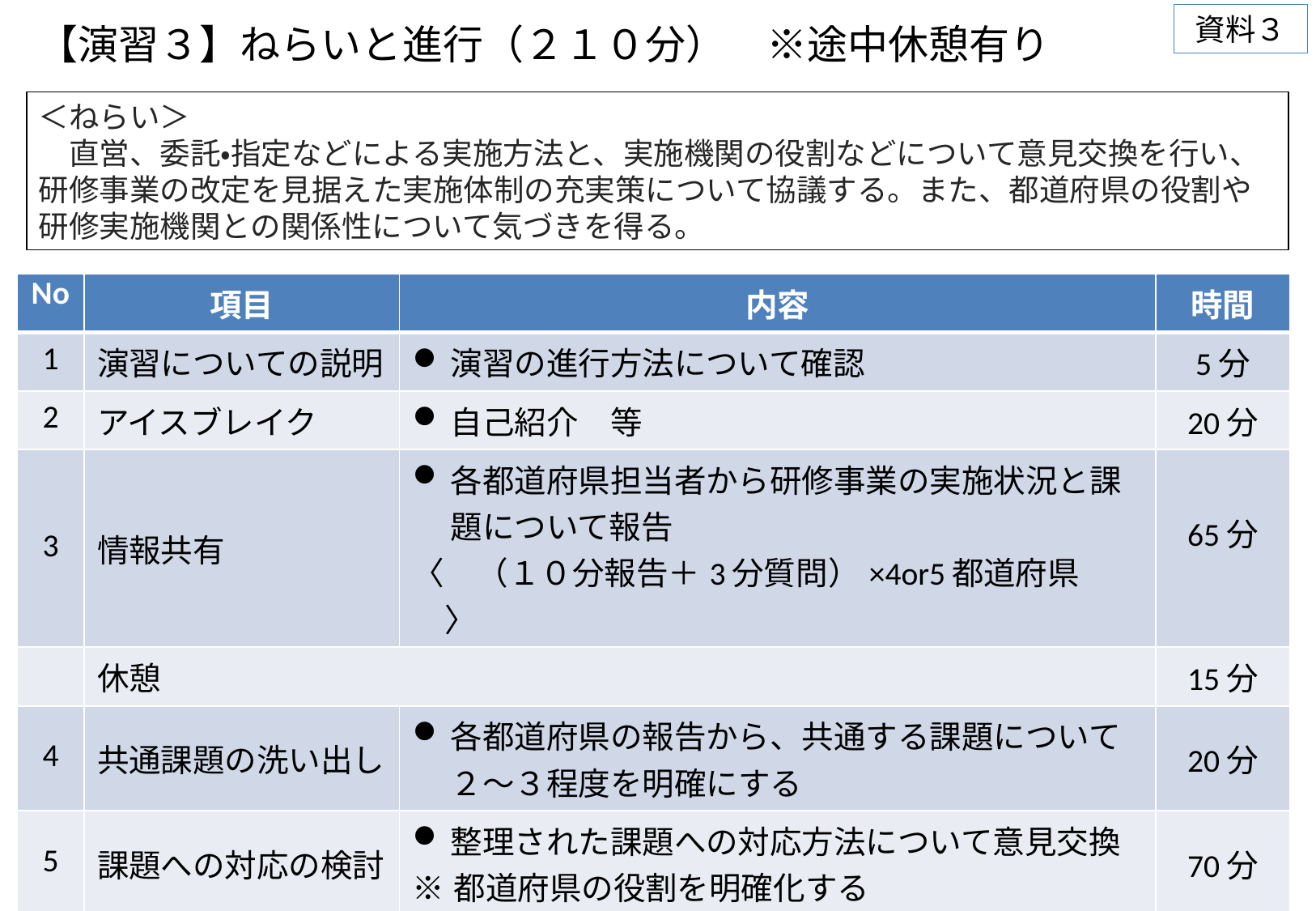

資料３
# 【演習３】ねらいと進行（２１０分）　※途中休憩有り
＜ねらい＞
　直営、委託・指定などによる実施方法と、実施機関の役割などについて意見交換を行い、研修事業の改定を見据えた実施体制の充実策について協議する。また、都道府県の役割や研修実施機関との関係性について気づきを得る。
| No | 項目 | 内容 | 時間 |
| --- | --- | --- | --- |
| 1 | 演習についての説明 | 演習の進行方法について確認 | 5分 |
| 2 | アイスブレイク | 自己紹介　等 | 20分 |
| 3 | 情報共有 | 各都道府県担当者から研修事業の実施状況と課題について報告 〈　（１０分報告＋3分質問）×4or5都道府県　〉 | 65分 |
|  | 休憩 |  | 15分 |
| 4 | 共通課題の洗い出し | 各都道府県の報告から、共通する課題について２～３程度を明確にする | 20分 |
| 5 | 課題への対応の検討 | 整理された課題への対応方法について意見交換 ※都道府県の役割を明確化する | 70分 |
| 6 | まとめ | 協議された内容の共有 | 15分 |